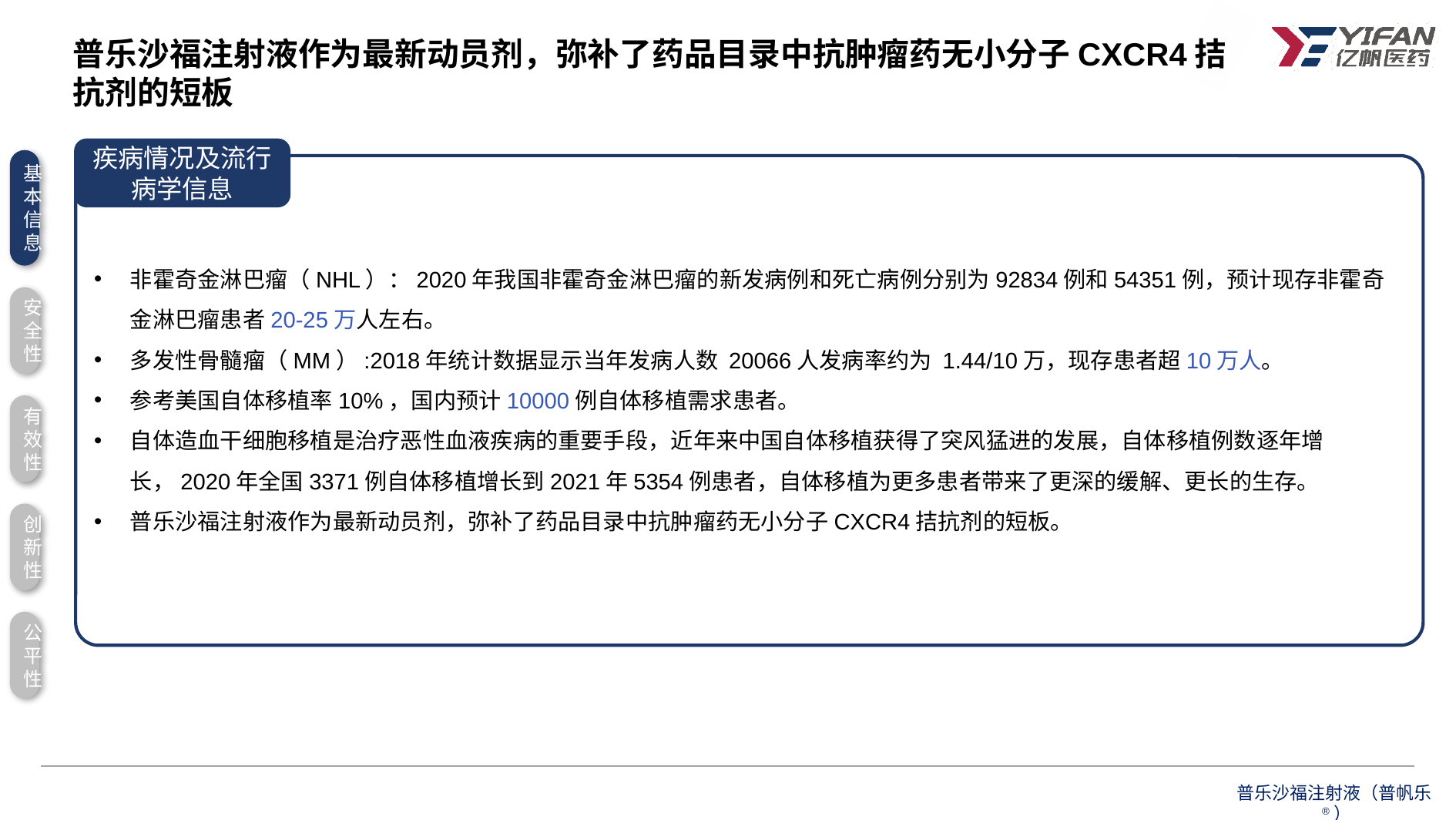

普乐沙福注射液作为最新动员剂，弥补了药品目录中抗肿瘤药无小分子CXCR4拮抗剂的短板
疾病情况及流行病学信息
基本信息

非霍奇金淋巴瘤（NHL）：2020年我国非霍奇金淋巴瘤的新发病例和死亡病例分别为92834例和54351例，预计现存非霍奇金淋巴瘤患者20-25万人左右。
多发性骨髓瘤（MM）:2018年统计数据显示当年发病人数 20066人发病率约为 1.44/10万，现存患者超10万人。
参考美国自体移植率10%，国内预计10000例自体移植需求患者。
自体造血干细胞移植是治疗恶性血液疾病的重要手段，近年来中国自体移植获得了突风猛进的发展，自体移植例数逐年增长，2020年全国3371例自体移植增长到2021年5354例患者，自体移植为更多患者带来了更深的缓解、更长的生存。
普乐沙福注射液作为最新动员剂，弥补了药品目录中抗肿瘤药无小分子CXCR4拮抗剂的短板。
安全性
有效性
创新性
公平性